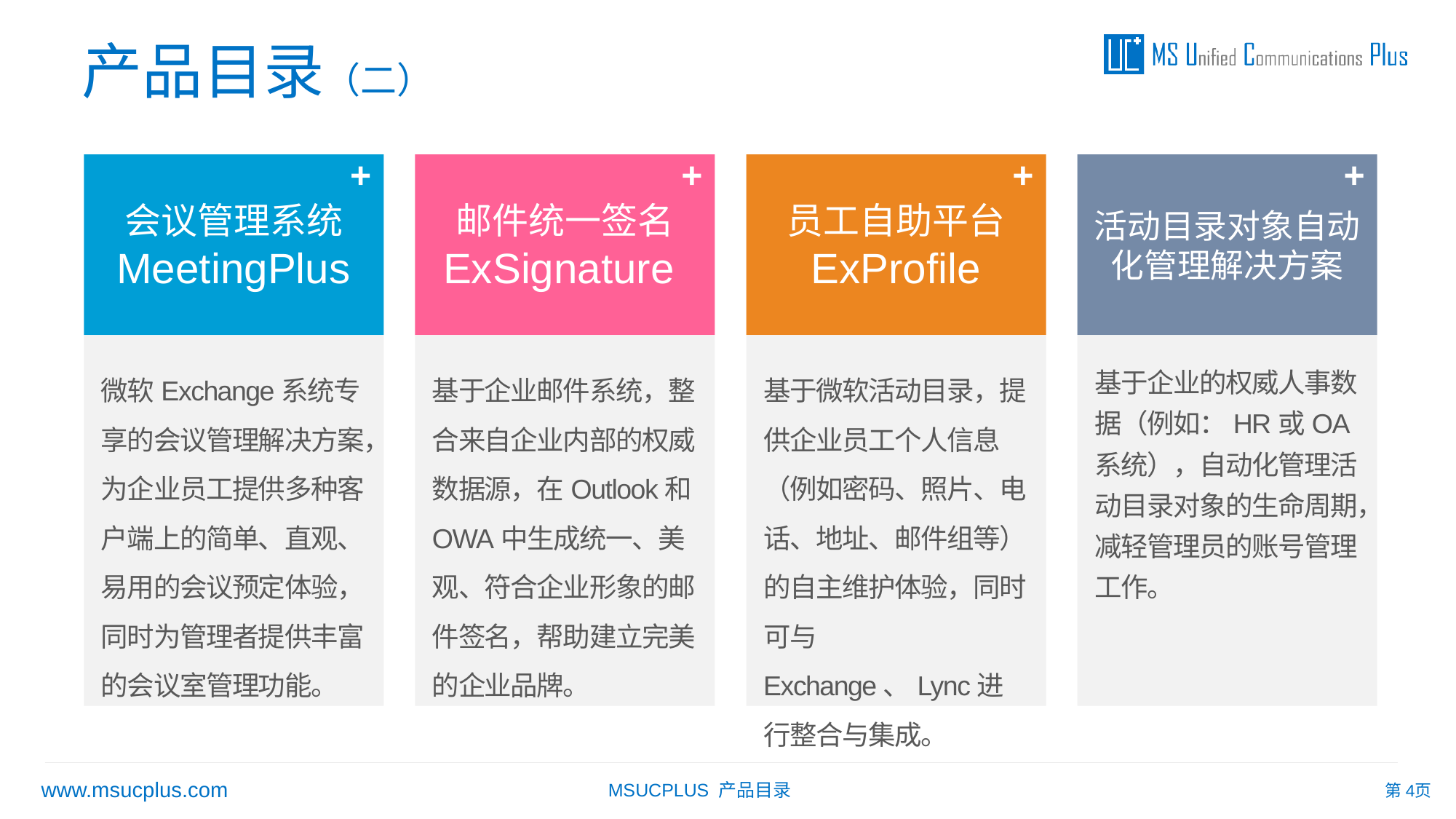

产品目录（二）
+
会议管理系统
MeetingPlus
微软Exchange系统专享的会议管理解决方案，为企业员工提供多种客户端上的简单、直观、易用的会议预定体验，同时为管理者提供丰富的会议室管理功能。
+
邮件统一签名
ExSignature
基于企业邮件系统，整合来自企业内部的权威数据源，在Outlook和OWA中生成统一、美观、符合企业形象的邮件签名，帮助建立完美的企业品牌。
+
员工自助平台
ExProfile
基于微软活动目录，提供企业员工个人信息（例如密码、照片、电话、地址、邮件组等）的自主维护体验，同时可与Exchange、Lync进行整合与集成。
+
活动目录对象自动化管理解决方案
基于企业的权威人事数据（例如：HR或OA系统），自动化管理活动目录对象的生命周期，减轻管理员的账号管理工作。